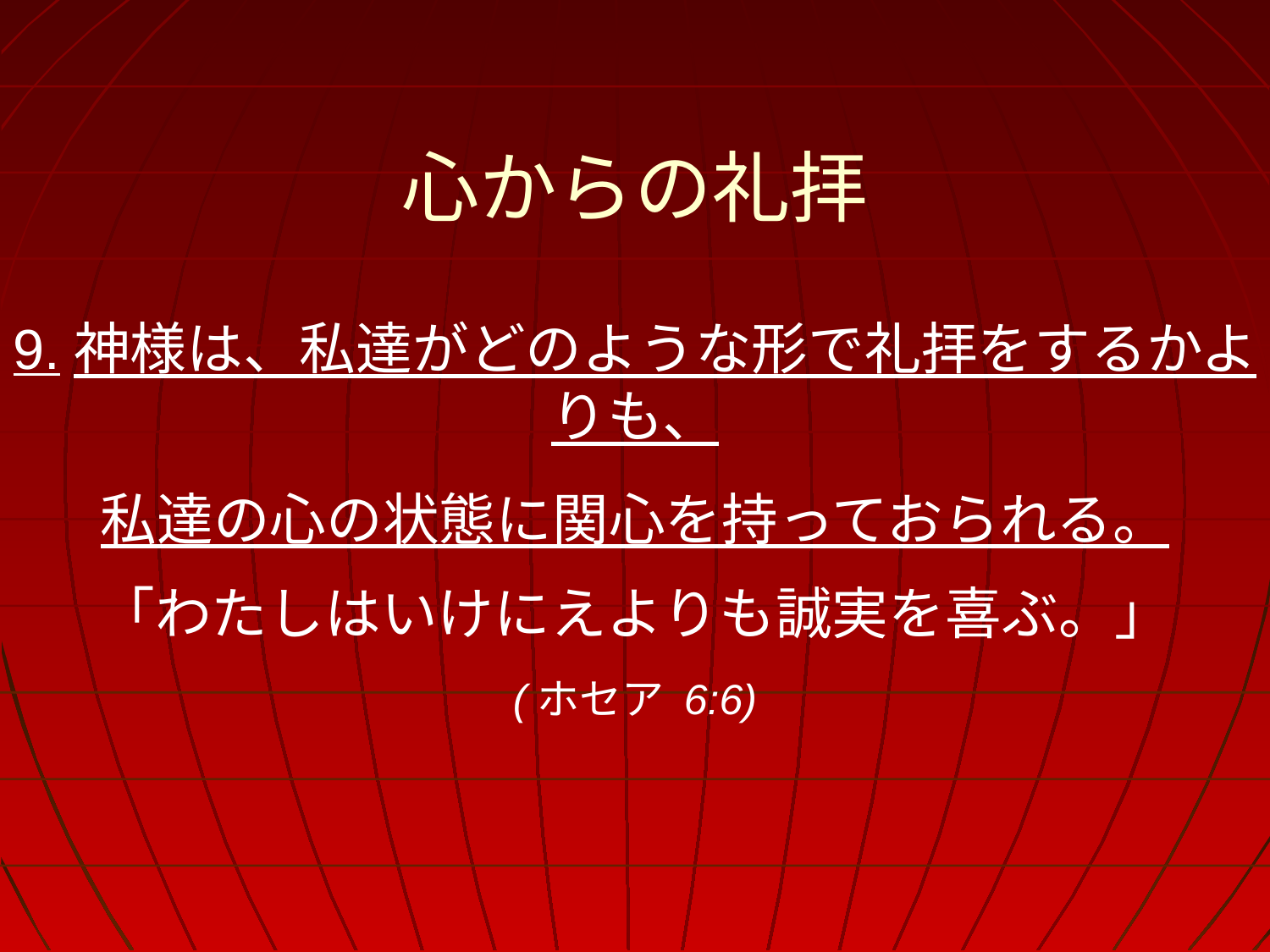

心からの礼拝
9.神様は、私達がどのような形で礼拝をするかよりも、
私達の心の状態に関心を持っておられる。
「わたしはいけにえよりも誠実を喜ぶ。」
(ホセア 6:6)